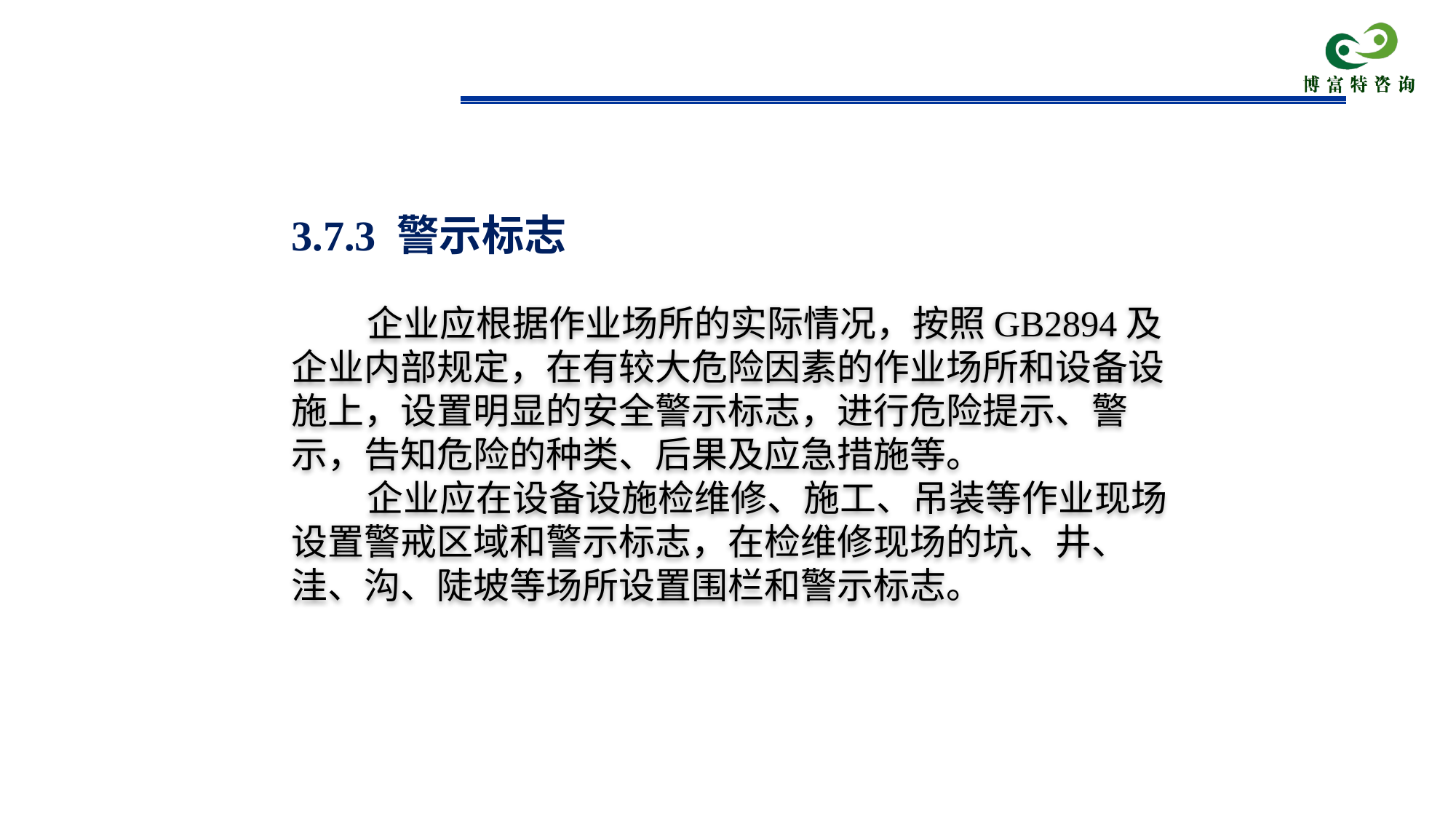

3.7.3 警示标志
企业应根据作业场所的实际情况，按照GB2894及企业内部规定，在有较大危险因素的作业场所和设备设施上，设置明显的安全警示标志，进行危险提示、警示，告知危险的种类、后果及应急措施等。
企业应在设备设施检维修、施工、吊装等作业现场设置警戒区域和警示标志，在检维修现场的坑、井、洼、沟、陡坡等场所设置围栏和警示标志。